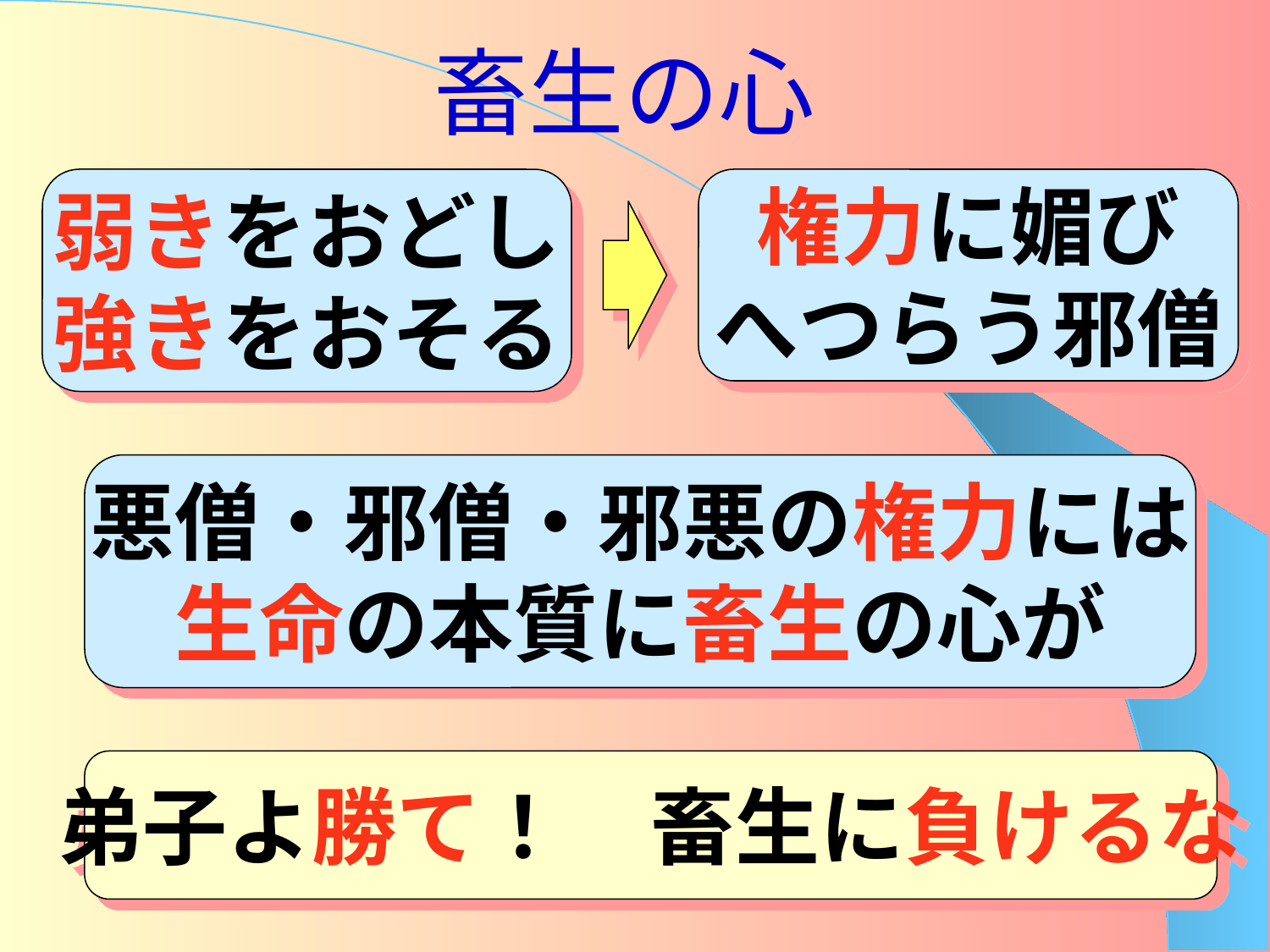

# 畜生の心
弱きをおどし
強きをおそる
権力に媚び
へつらう邪僧

悪僧・邪僧・邪悪の権力には
生命の本質に畜生の心が
弟子よ勝て！　畜生に負けるな